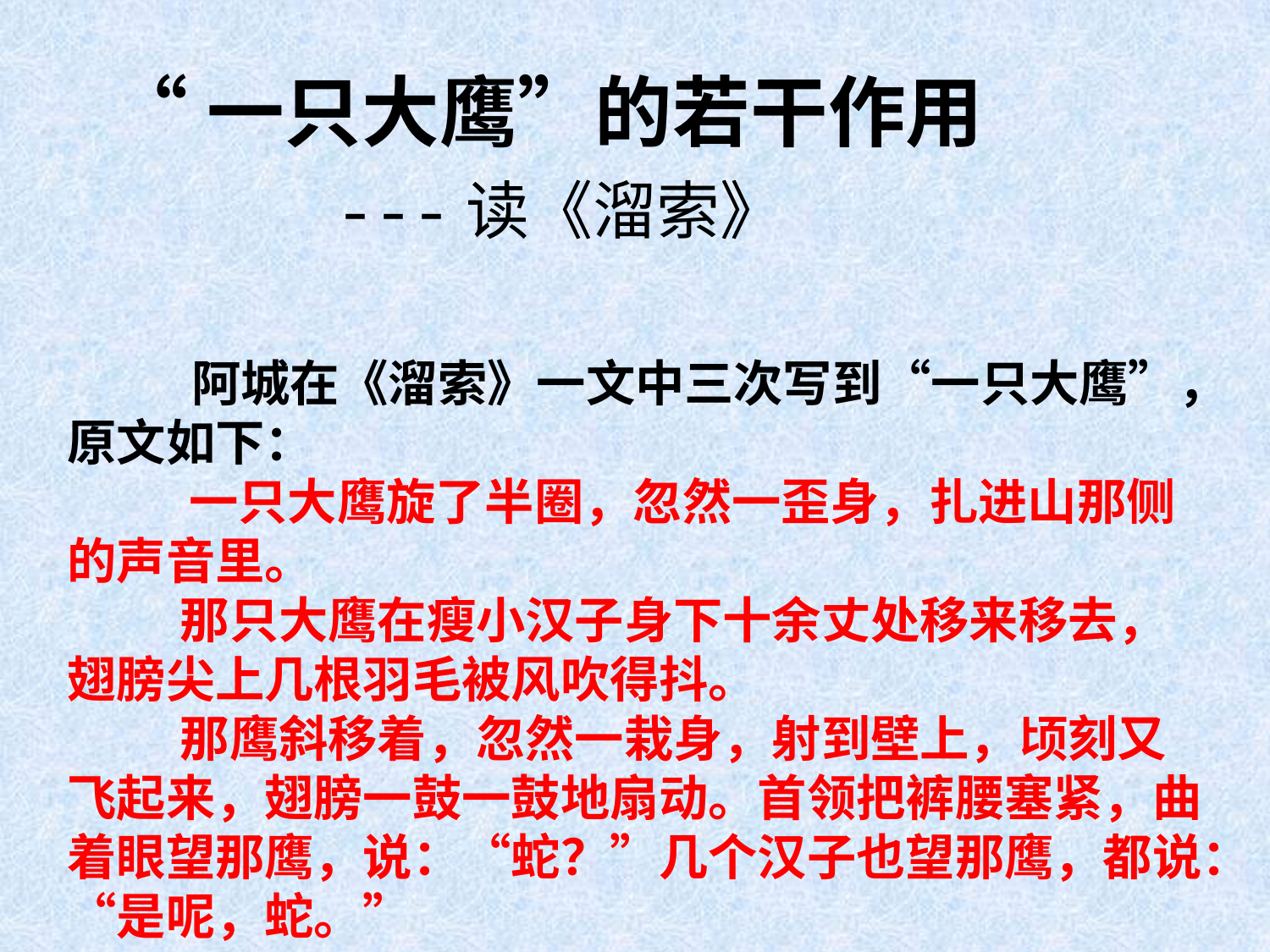

# “一只大鹰”的若干作用 ---读《溜索》
          阿城在《溜索》一文中三次写到“一只大鹰”，原文如下：
          一只大鹰旋了半圈，忽然一歪身，扎进山那侧的声音里。
         那只大鹰在瘦小汉子身下十余丈处移来移去，翅膀尖上几根羽毛被风吹得抖。
         那鹰斜移着，忽然一栽身，射到壁上，顷刻又飞起来，翅膀一鼓一鼓地扇动。首领把裤腰塞紧，曲着眼望那鹰，说：“蛇？”几个汉子也望那鹰，都说：“是呢，蛇。”